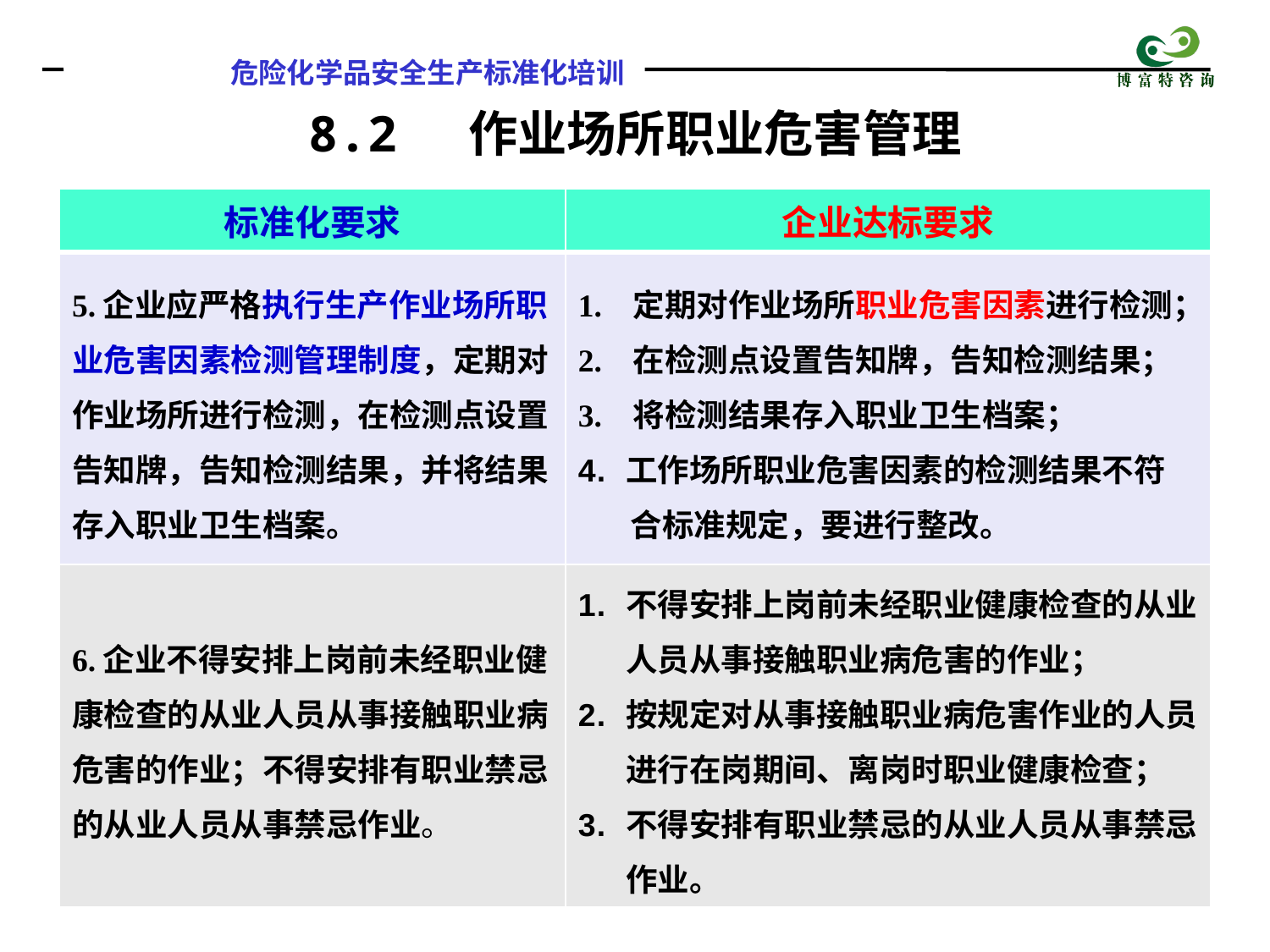

8.2  作业场所职业危害管理
| 标准化要求 | 企业达标要求 |
| --- | --- |
| 5.企业应严格执行生产作业场所职业危害因素检测管理制度，定期对作业场所进行检测，在检测点设置告知牌，告知检测结果，并将结果存入职业卫生档案。 | 1. 定期对作业场所职业危害因素进行检测； 2. 在检测点设置告知牌，告知检测结果； 3. 将检测结果存入职业卫生档案； 工作场所职业危害因素的检测结果不符 合标准规定，要进行整改。 |
| 6.企业不得安排上岗前未经职业健康检查的从业人员从事接触职业病危害的作业；不得安排有职业禁忌的从业人员从事禁忌作业。 | 不得安排上岗前未经职业健康检查的从业人员从事接触职业病危害的作业； 按规定对从事接触职业病危害作业的人员进行在岗期间、离岗时职业健康检查； 不得安排有职业禁忌的从业人员从事禁忌作业。 |